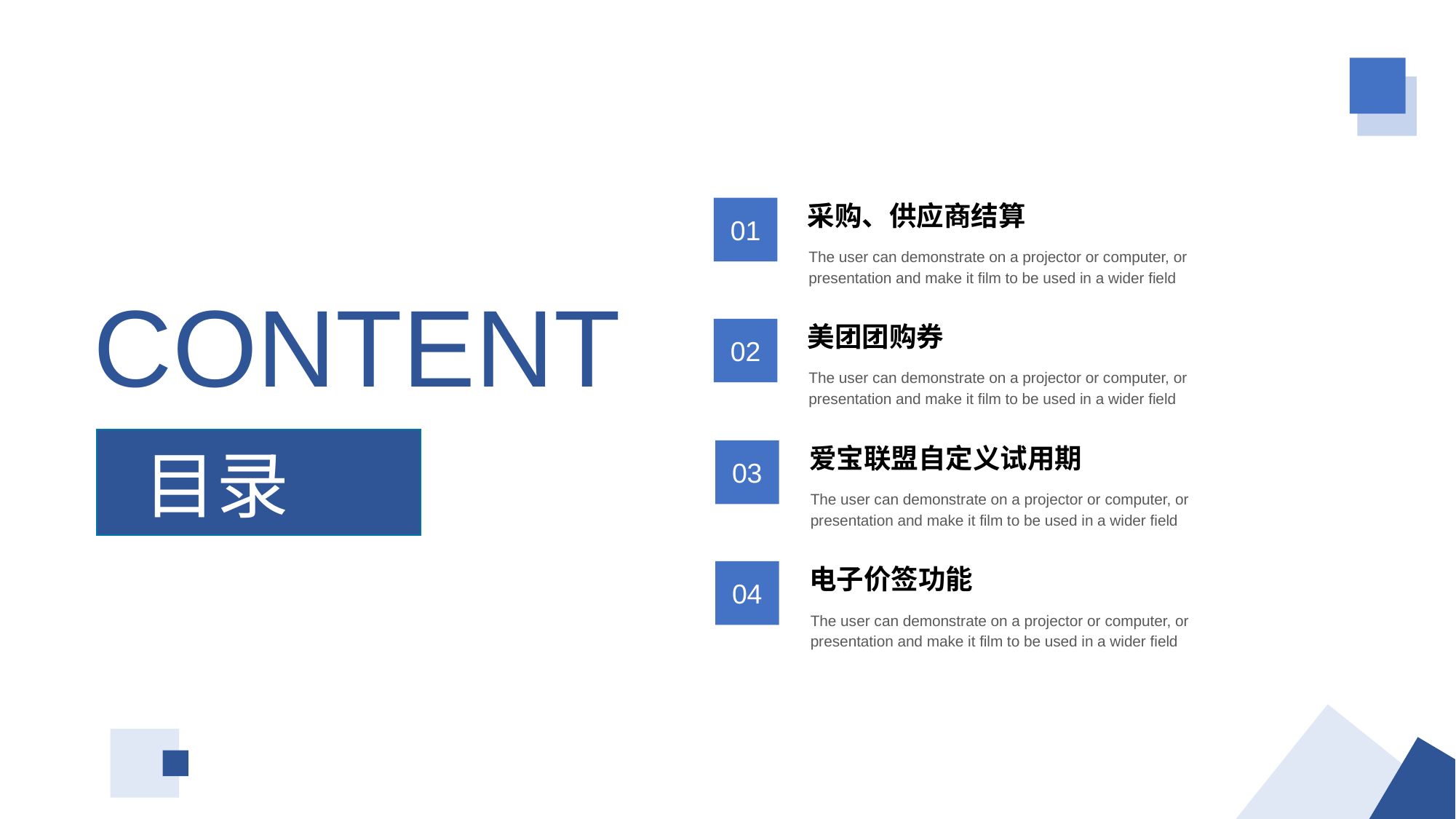

采购、供应商结算
01
The user can demonstrate on a projector or computer, or presentation and make it film to be used in a wider field
CONTENT
美团团购券
02
The user can demonstrate on a projector or computer, or presentation and make it film to be used in a wider field

目录
爱宝联盟自定义试用期
03
The user can demonstrate on a projector or computer, or presentation and make it film to be used in a wider field
电子价签功能
04
The user can demonstrate on a projector or computer, or presentation and make it film to be used in a wider field